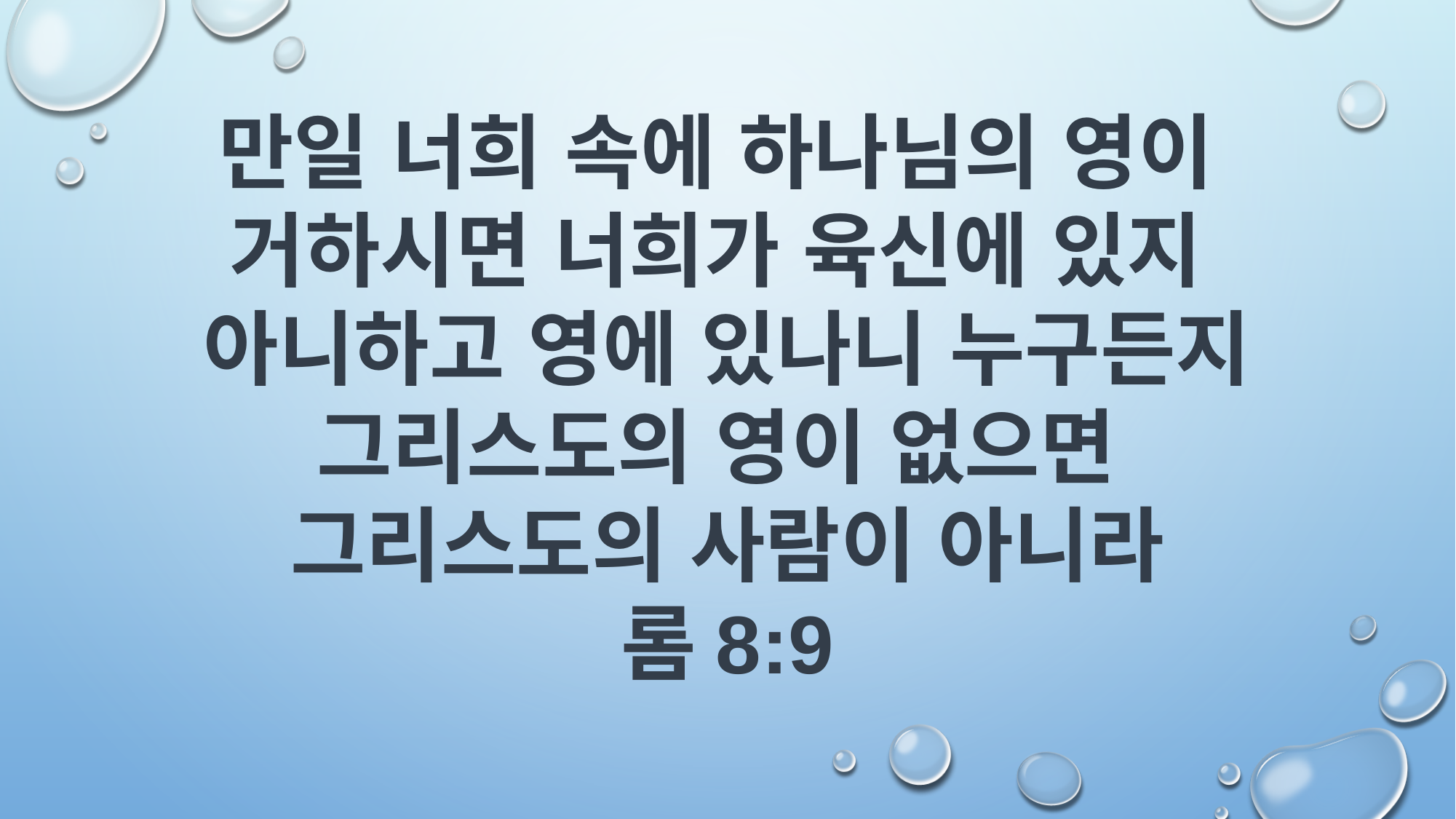

만일 너희 속에 하나님의 영이
거하시면 너희가 육신에 있지
아니하고 영에 있나니 누구든지 그리스도의 영이 없으면
그리스도의 사람이 아니라
롬8:9